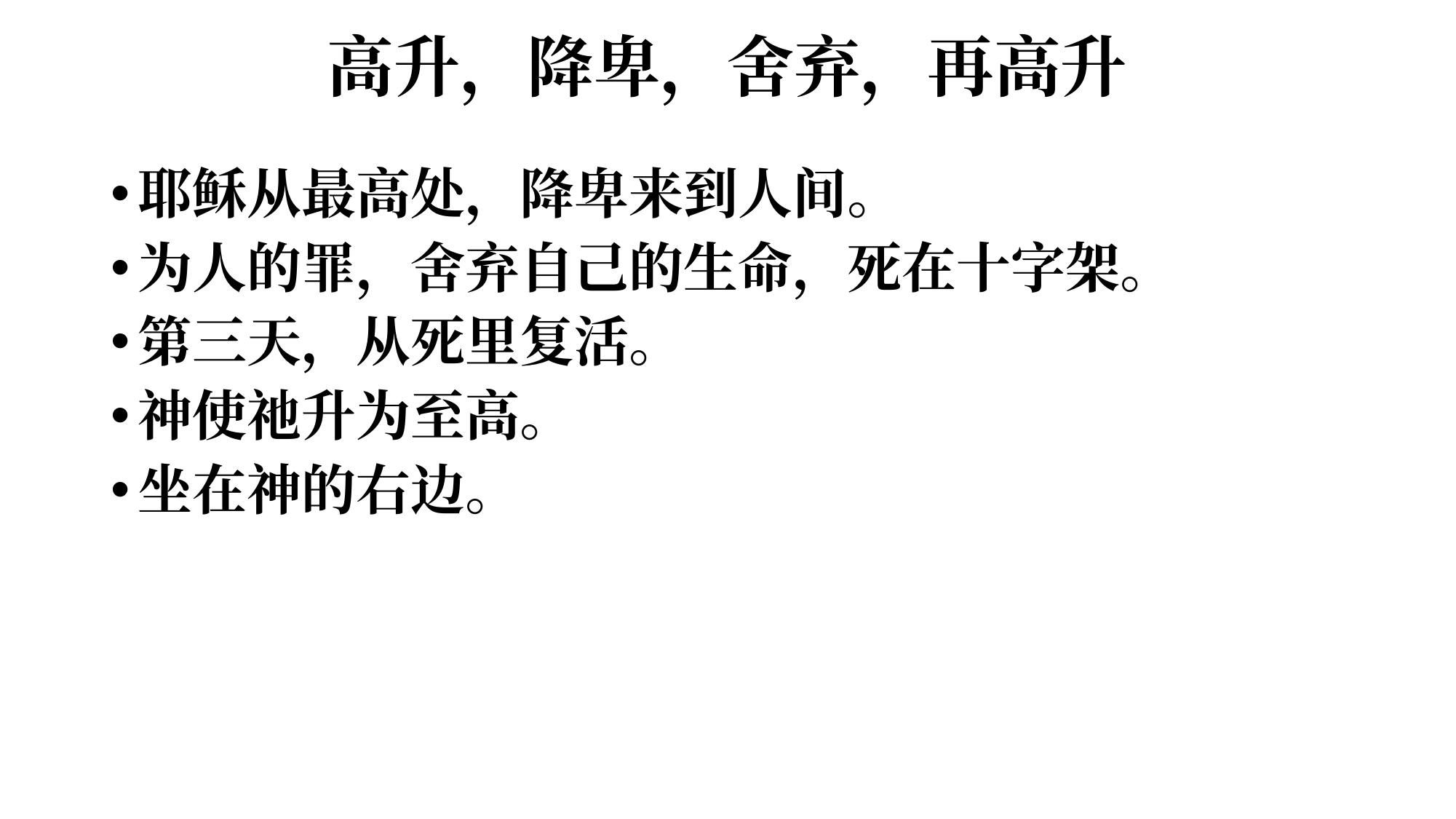

# 高升，降卑，舍弃，再高升
耶稣从最高处，降卑来到人间。
为人的罪，舍弃自己的生命，死在十字架。
第三天，从死里复活。
神使祂升为至高。
坐在神的右边。